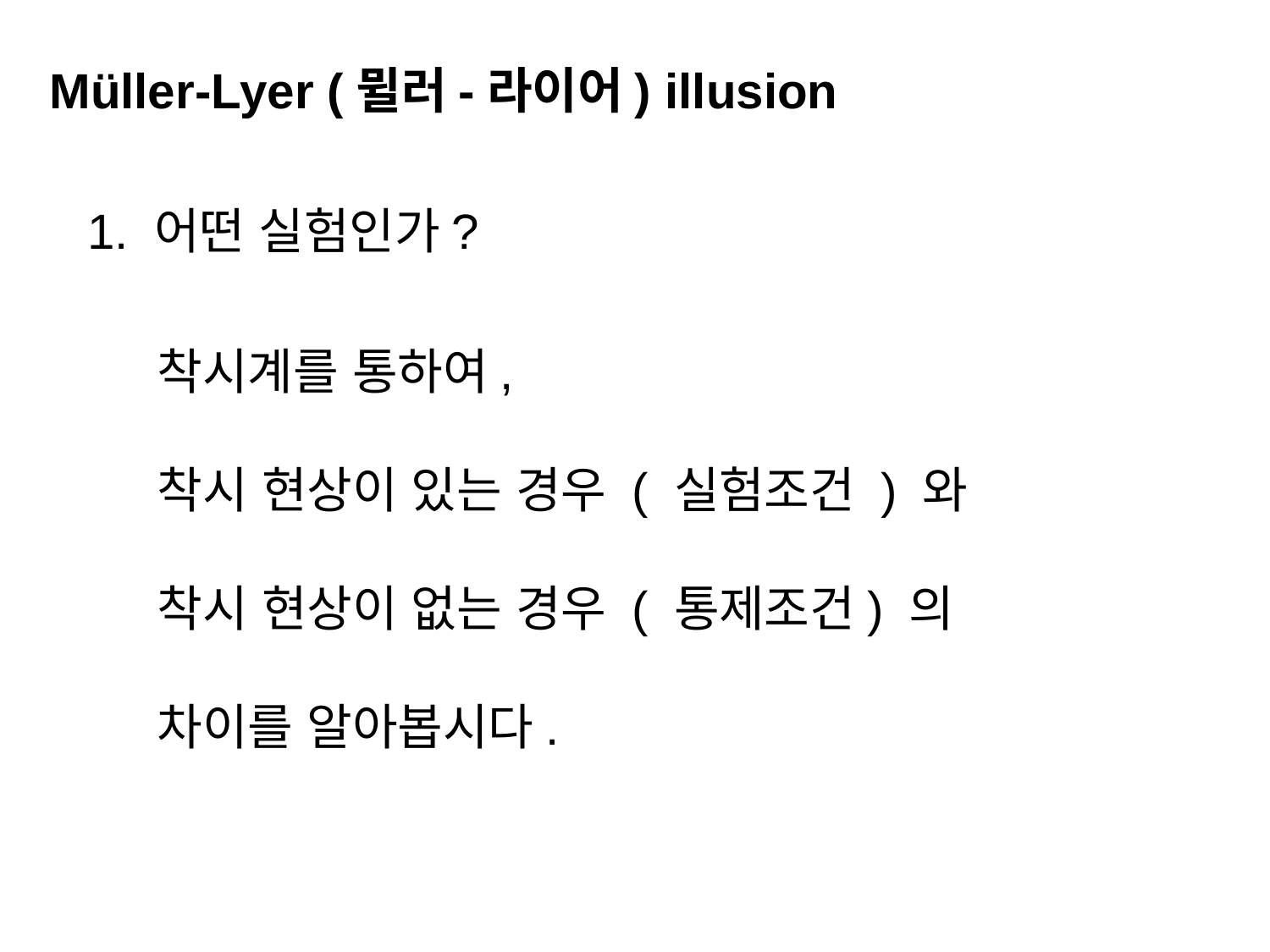

Müller-Lyer (뮐러-라이어) illusion
1. 어떤 실험인가?
착시계를 통하여,

착시 현상이 있는 경우 ( 실험조건 ) 와

착시 현상이 없는 경우 ( 통제조건) 의

차이를 알아봅시다.